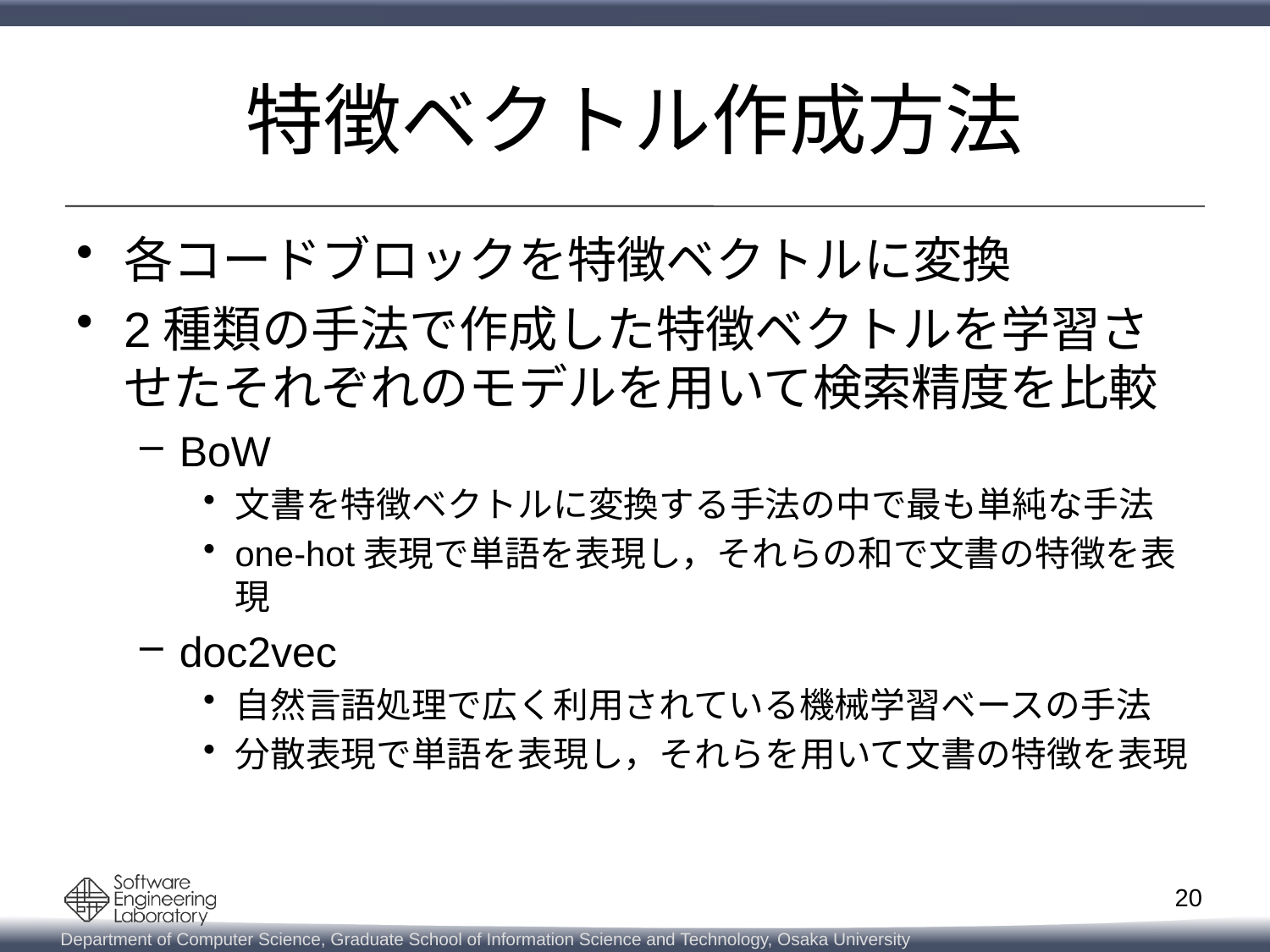

# 特徴ベクトル作成方法
各コードブロックを特徴ベクトルに変換
2種類の手法で作成した特徴ベクトルを学習させたそれぞれのモデルを用いて検索精度を比較
BoW
文書を特徴ベクトルに変換する手法の中で最も単純な手法
one-hot表現で単語を表現し，それらの和で文書の特徴を表現
doc2vec
自然言語処理で広く利用されている機械学習ベースの手法
分散表現で単語を表現し，それらを用いて文書の特徴を表現
20